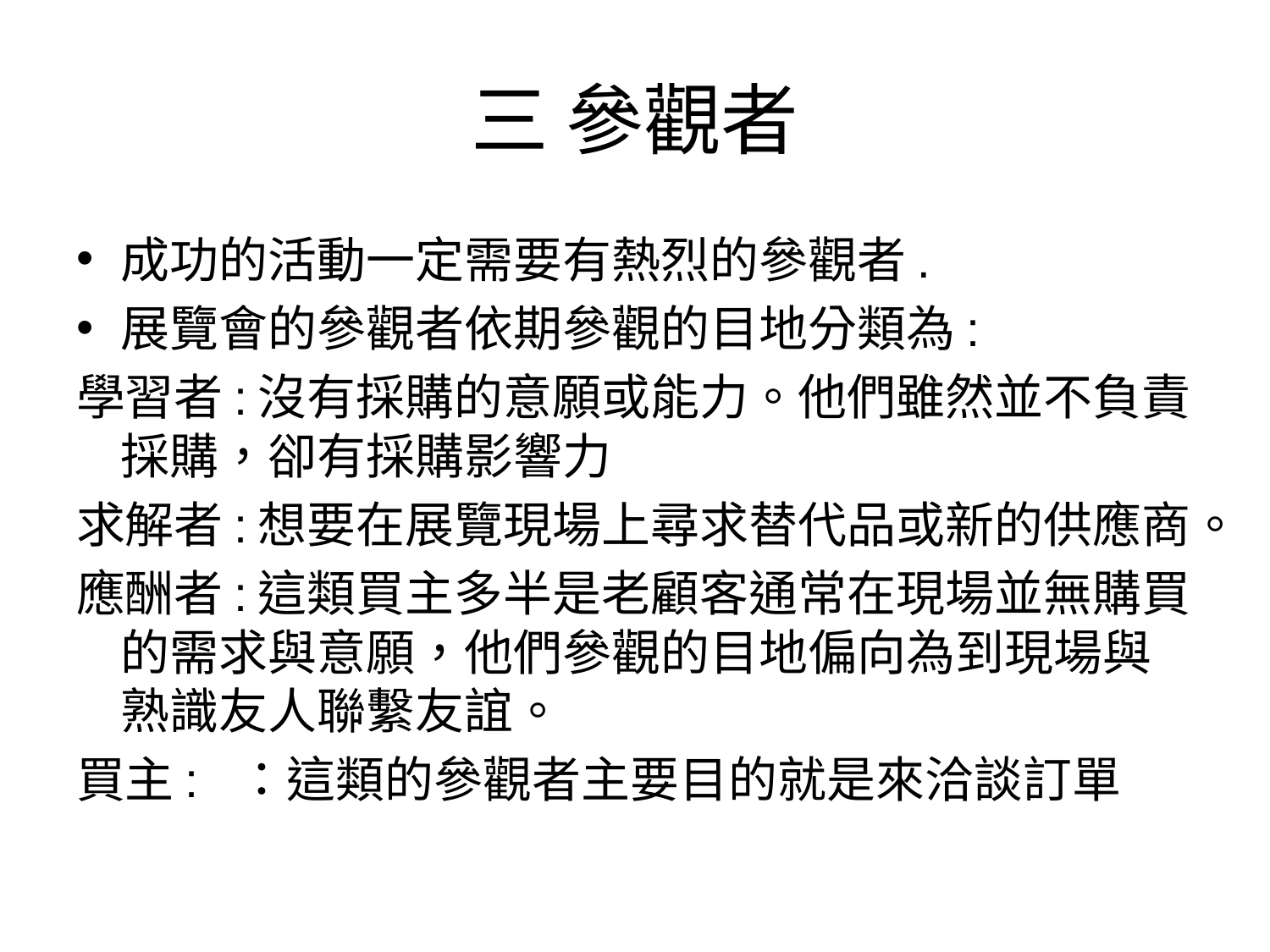

# 三 參觀者
成功的活動一定需要有熱烈的參觀者.
展覽會的參觀者依期參觀的目地分類為:
學習者:沒有採購的意願或能力。他們雖然並不負責採購，卻有採購影響力
求解者:想要在展覽現場上尋求替代品或新的供應商。
應酬者:這類買主多半是老顧客通常在現場並無購買的需求與意願，他們參觀的目地偏向為到現場與熟識友人聯繫友誼。
買主: ：這類的參觀者主要目的就是來洽談訂單